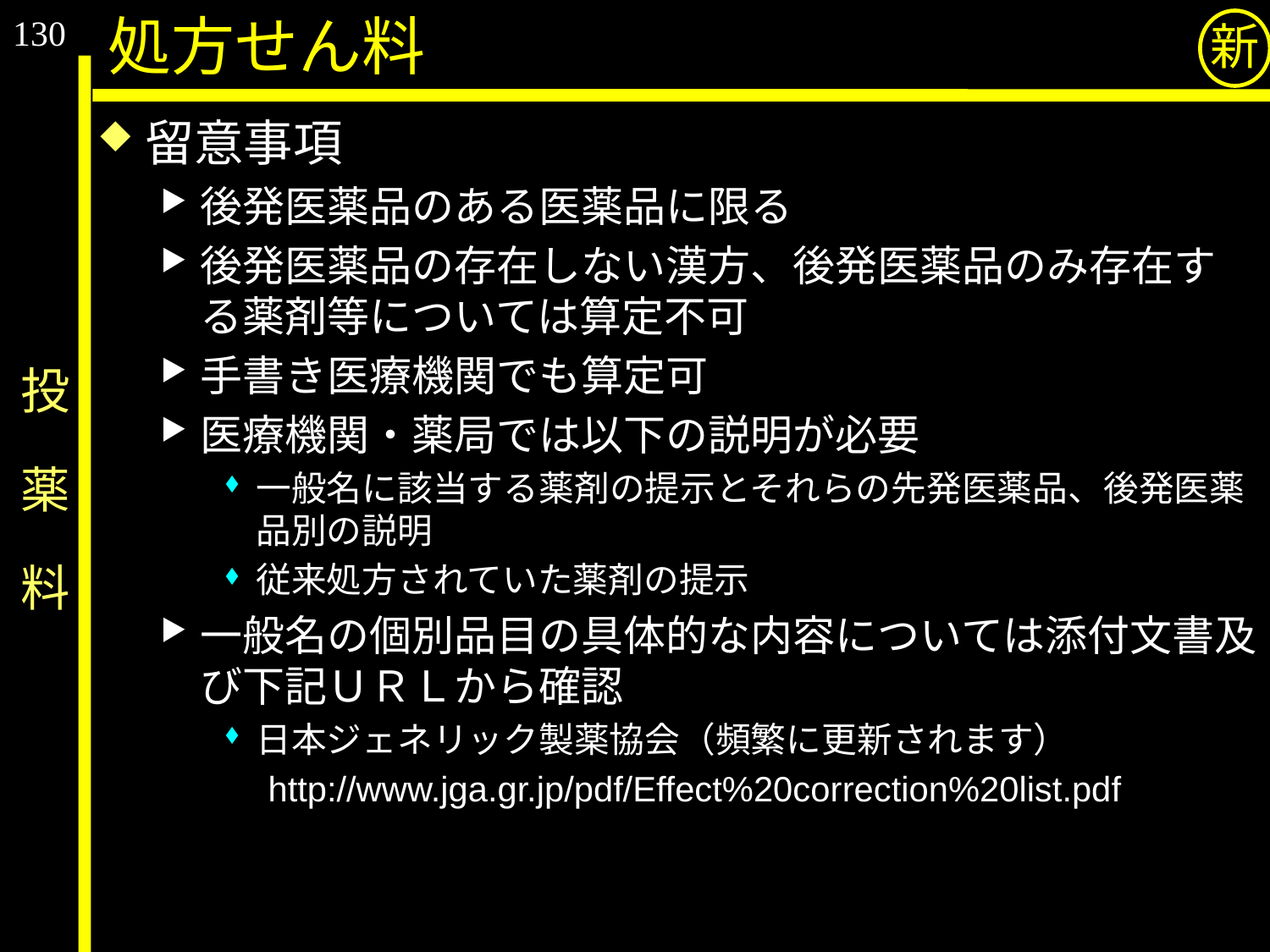

130
処方せん料
新

留意事項
後発医薬品のある医薬品に限る
後発医薬品の存在しない漢方、後発医薬品のみ存在する薬剤等については算定不可
手書き医療機関でも算定可
医療機関・薬局では以下の説明が必要
一般名に該当する薬剤の提示とそれらの先発医薬品、後発医薬品別の説明
従来処方されていた薬剤の提示
一般名の個別品目の具体的な内容については添付文書及び下記ＵＲＬから確認
日本ジェネリック製薬協会（頻繁に更新されます）
　http://www.jga.gr.jp/pdf/Effect%20correction%20list.pdf
# 投　薬　料